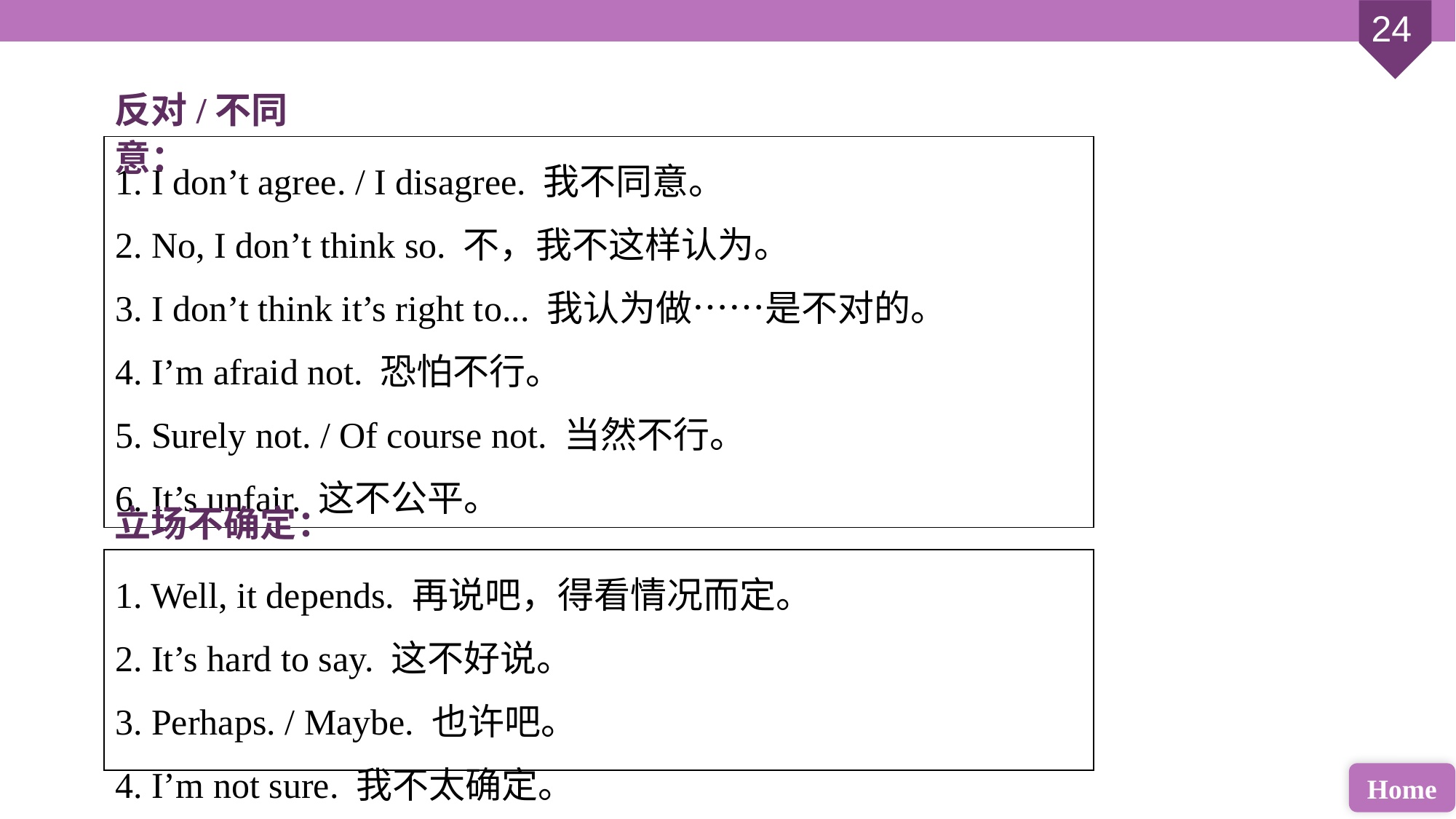

反对/不同意：
| 1. I don’t agree. / I disagree. 我不同意。 2. No, I don’t think so. 不，我不这样认为。 3. I don’t think it’s right to... 我认为做……是不对的。 4. I’m afraid not. 恐怕不行。 5. Surely not. / Of course not. 当然不行。 6. It’s unfair. 这不公平。 |
| --- |
立场不确定：
| 1. Well, it depends. 再说吧，得看情况而定。 2. It’s hard to say. 这不好说。 3. Perhaps. / Maybe. 也许吧。 4. I’m not sure. 我不太确定。 |
| --- |